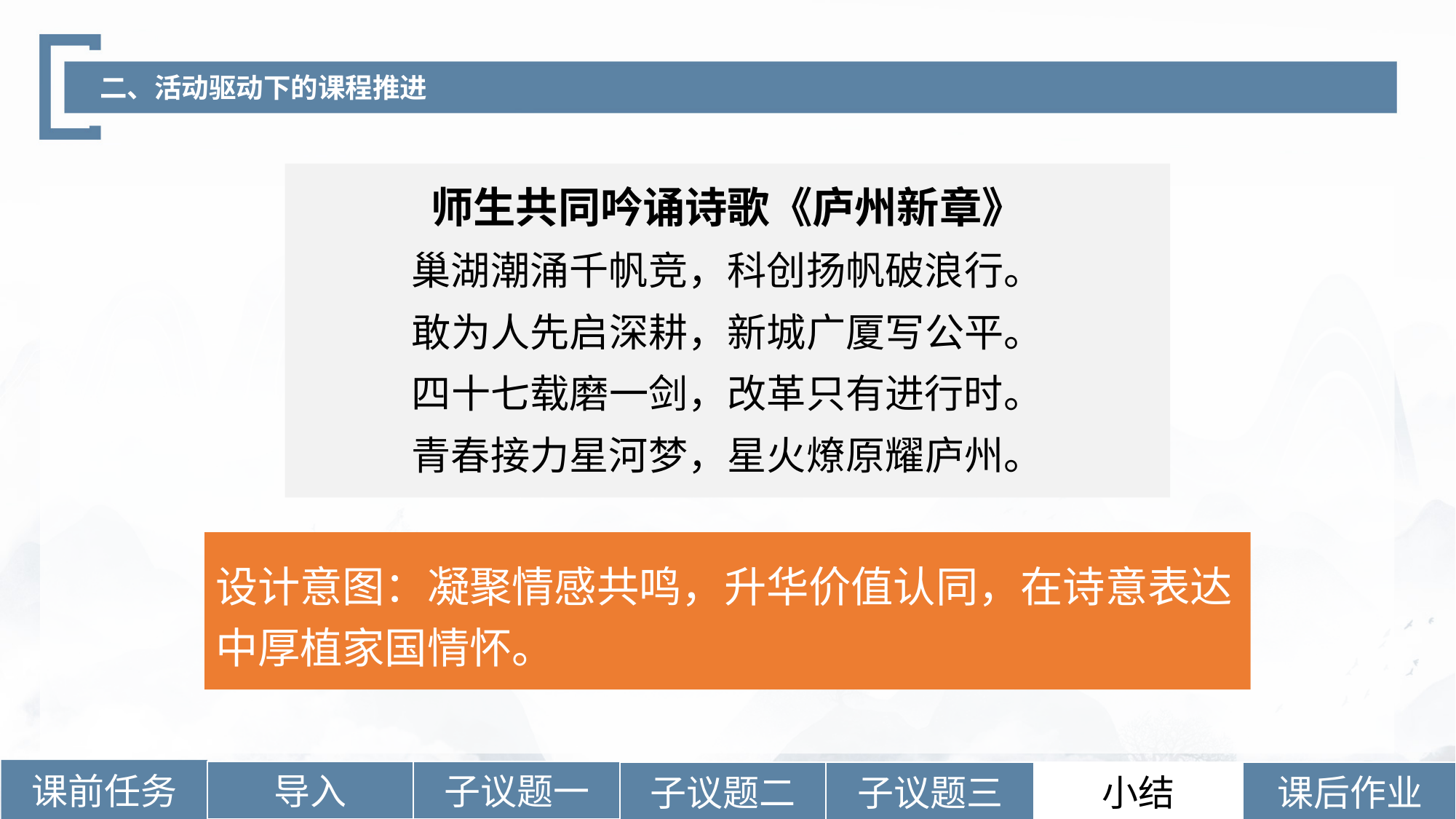

二、活动驱动下的课程推进

师生共同吟诵诗歌《庐州新章》
巢湖潮涌千帆竞，科创扬帆破浪行。
敢为人先启深耕，新城广厦写公平。
四十七载磨一剑，改革只有进行时。
青春接力星河梦，星火燎原耀庐州。

设计意图：凝聚情感共鸣，升华价值认同，在诗意表达中厚植家国情怀。
课前任务
导入
子议题一
小结
课后作业
子议题二
子议题三